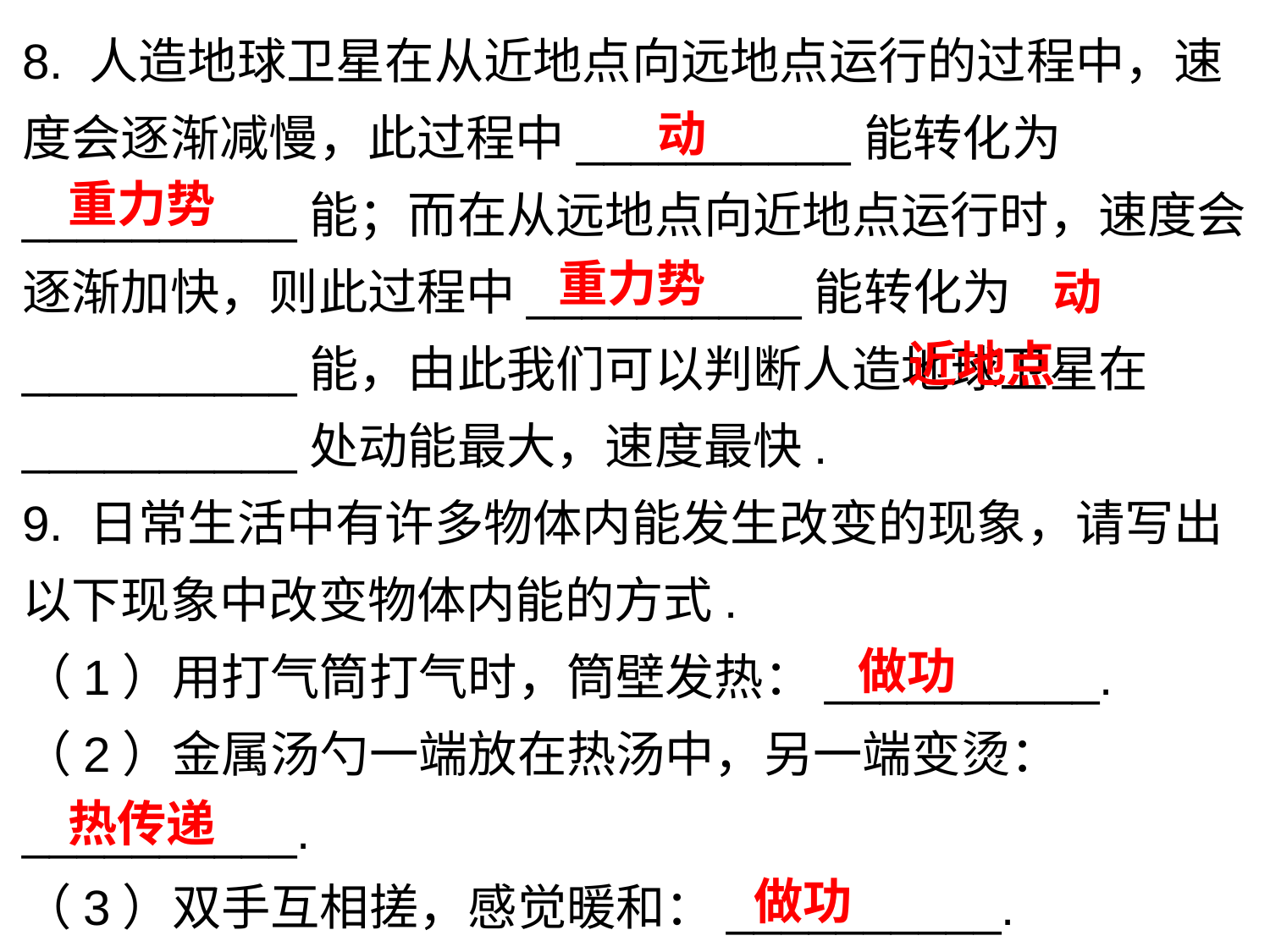

8. 人造地球卫星在从近地点向远地点运行的过程中，速度会逐渐减慢，此过程中__________能转化为__________能；而在从远地点向近地点运行时，速度会逐渐加快，则此过程中__________能转化为__________能，由此我们可以判断人造地球卫星在__________处动能最大，速度最快.
9. 日常生活中有许多物体内能发生改变的现象，请写出以下现象中改变物体内能的方式.
（1）用打气筒打气时，筒壁发热：__________.
（2）金属汤勺一端放在热汤中，另一端变烫：__________.
（3）双手互相搓，感觉暖和：__________.
动
重力势
重力势
动
近地点
做功
热传递
做功